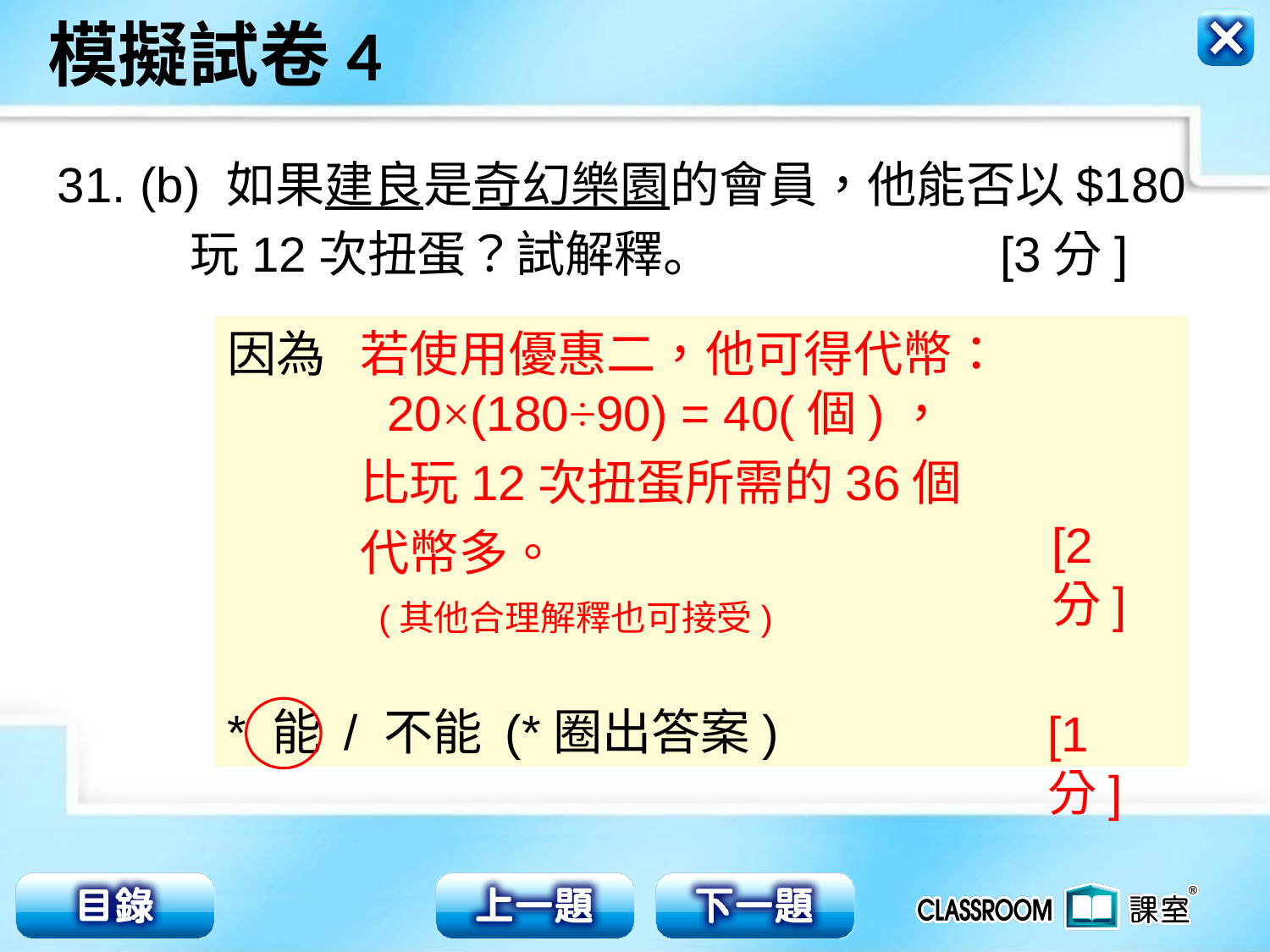

31. (b) 如果建良是奇幻樂園的會員，他能否以$180
           玩12次扭蛋？試解釋。                         [3分]
           若使用優惠二，他可得代幣：
　　　20×(180÷90) = 40(個)，
           比玩12次扭蛋所需的36個
           代幣多。
           (其他合理解釋也可接受)

* 能 / 不能 (*圈出答案)
因為
[2分]
[1分]